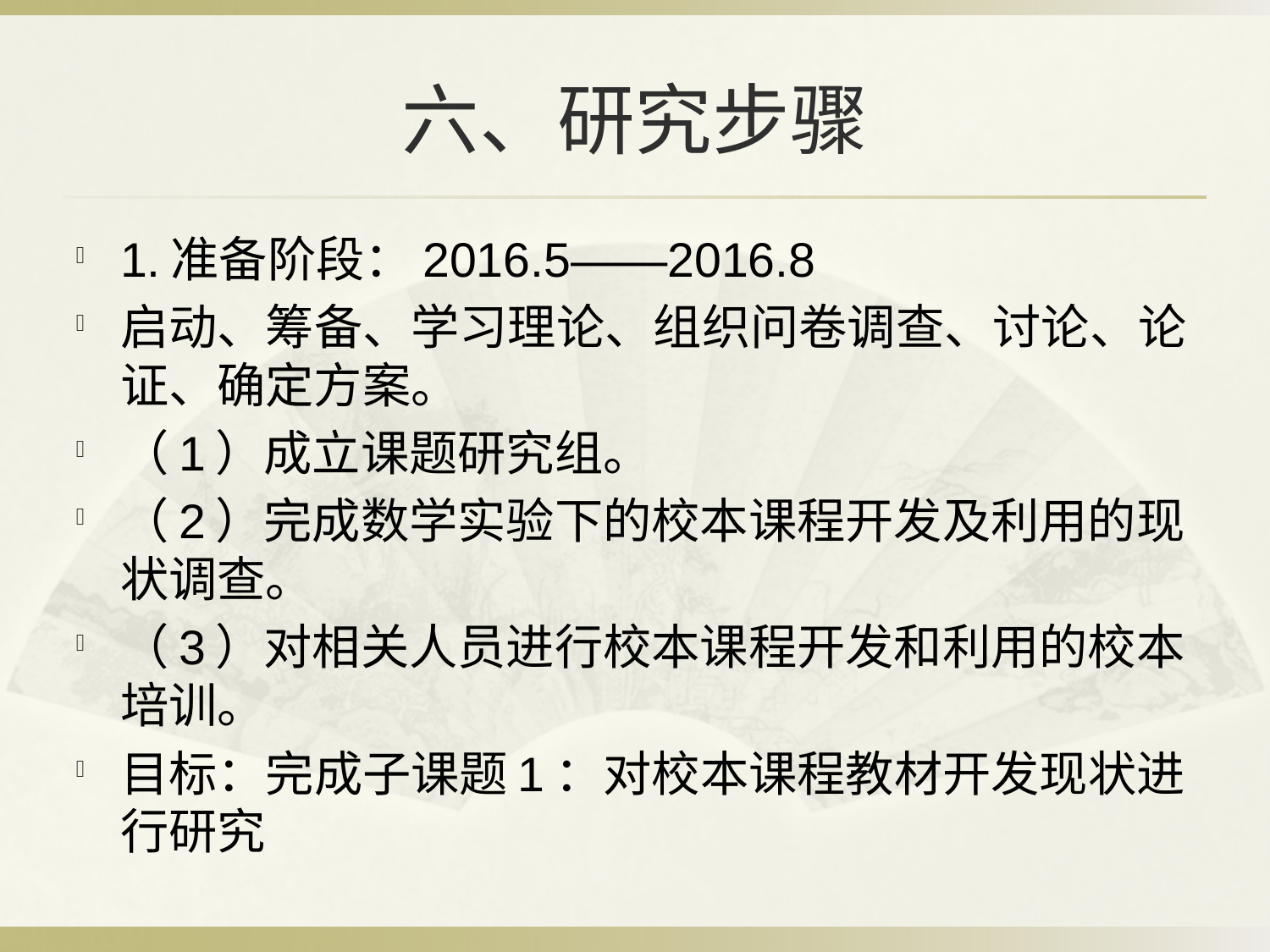

# 六、研究步骤
1.准备阶段：2016.5——2016.8
启动、筹备、学习理论、组织问卷调查、讨论、论证、确定方案。
（1）成立课题研究组。
（2）完成数学实验下的校本课程开发及利用的现状调查。
（3）对相关人员进行校本课程开发和利用的校本培训。
目标：完成子课题1：对校本课程教材开发现状进行研究